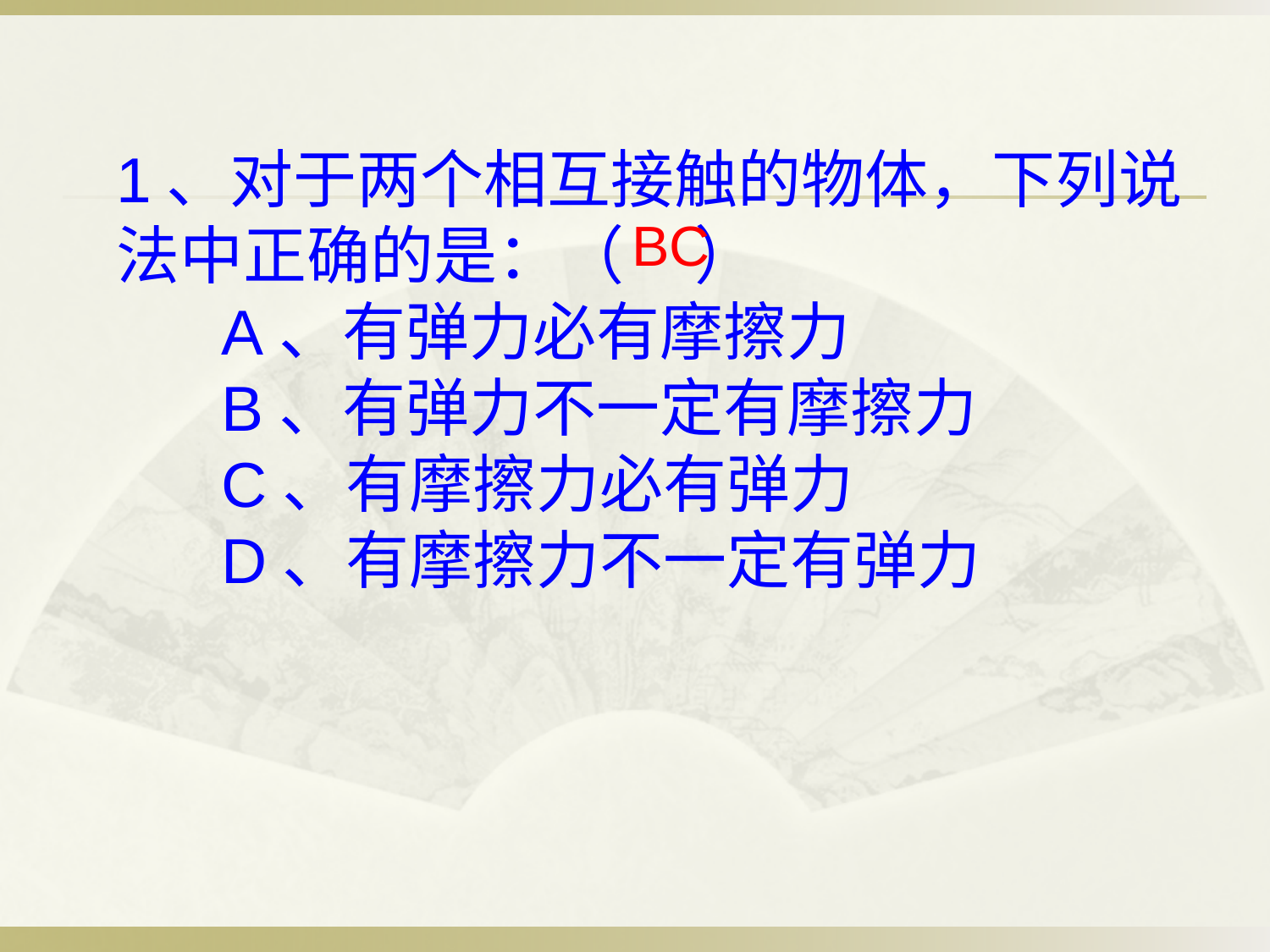

1、对于两个相互接触的物体，下列说法中正确的是：（     ）
      A、有弹力必有摩擦力
      B、有弹力不一定有摩擦力
      C、有摩擦力必有弹力
      D、有摩擦力不一定有弹力
BC